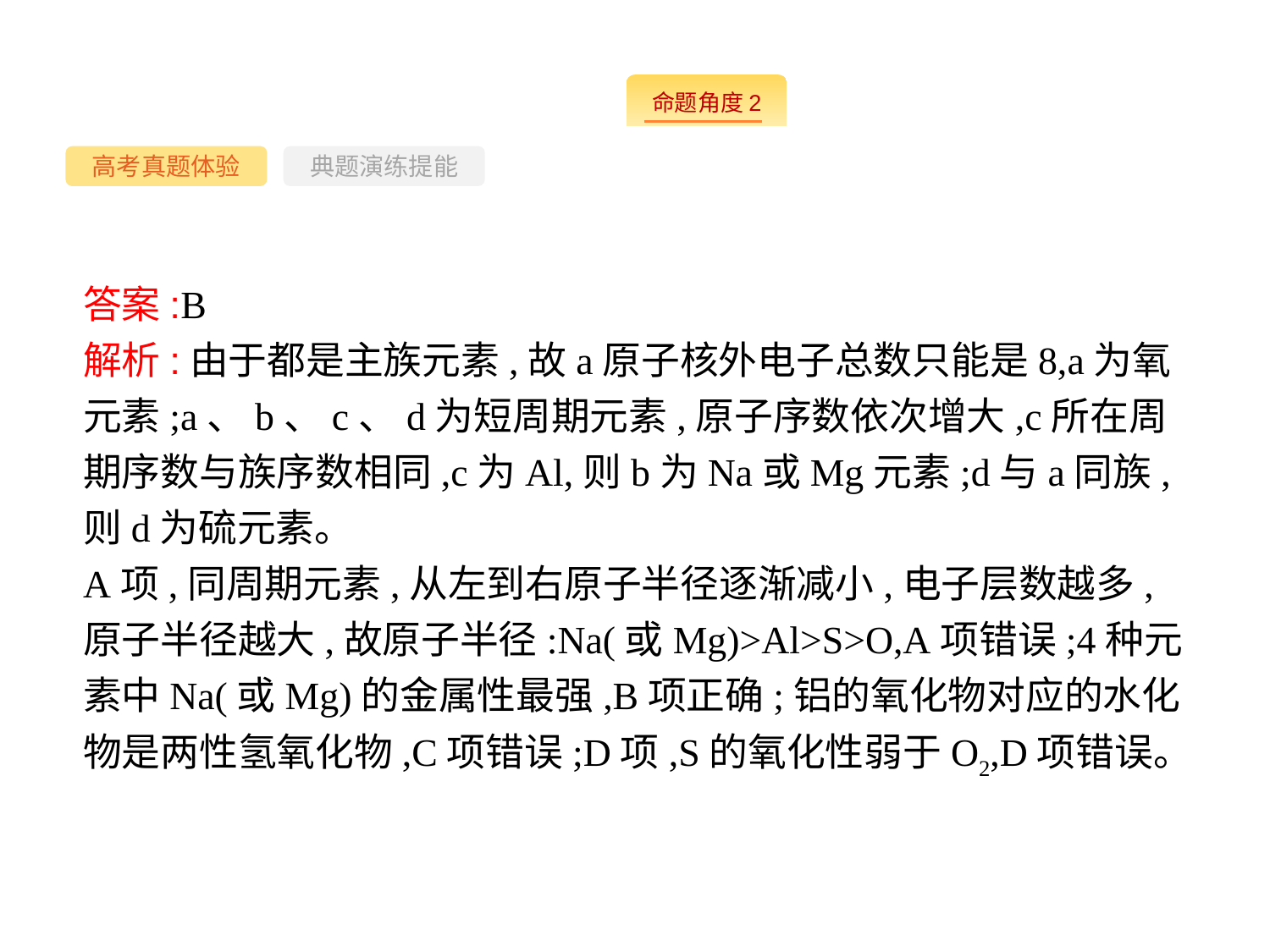

-42-
高考真题体验
典题演练提能
答案:B
解析:由于都是主族元素,故a原子核外电子总数只能是8,a为氧元素;a、b、c、d为短周期元素,原子序数依次增大,c所在周期序数与族序数相同,c为Al,则b为Na或Mg元素;d与a同族,则d为硫元素。
A项,同周期元素,从左到右原子半径逐渐减小,电子层数越多,原子半径越大,故原子半径:Na(或Mg)>Al>S>O,A项错误;4种元素中Na(或Mg)的金属性最强,B项正确;铝的氧化物对应的水化物是两性氢氧化物,C项错误;D项,S的氧化性弱于O2,D项错误。